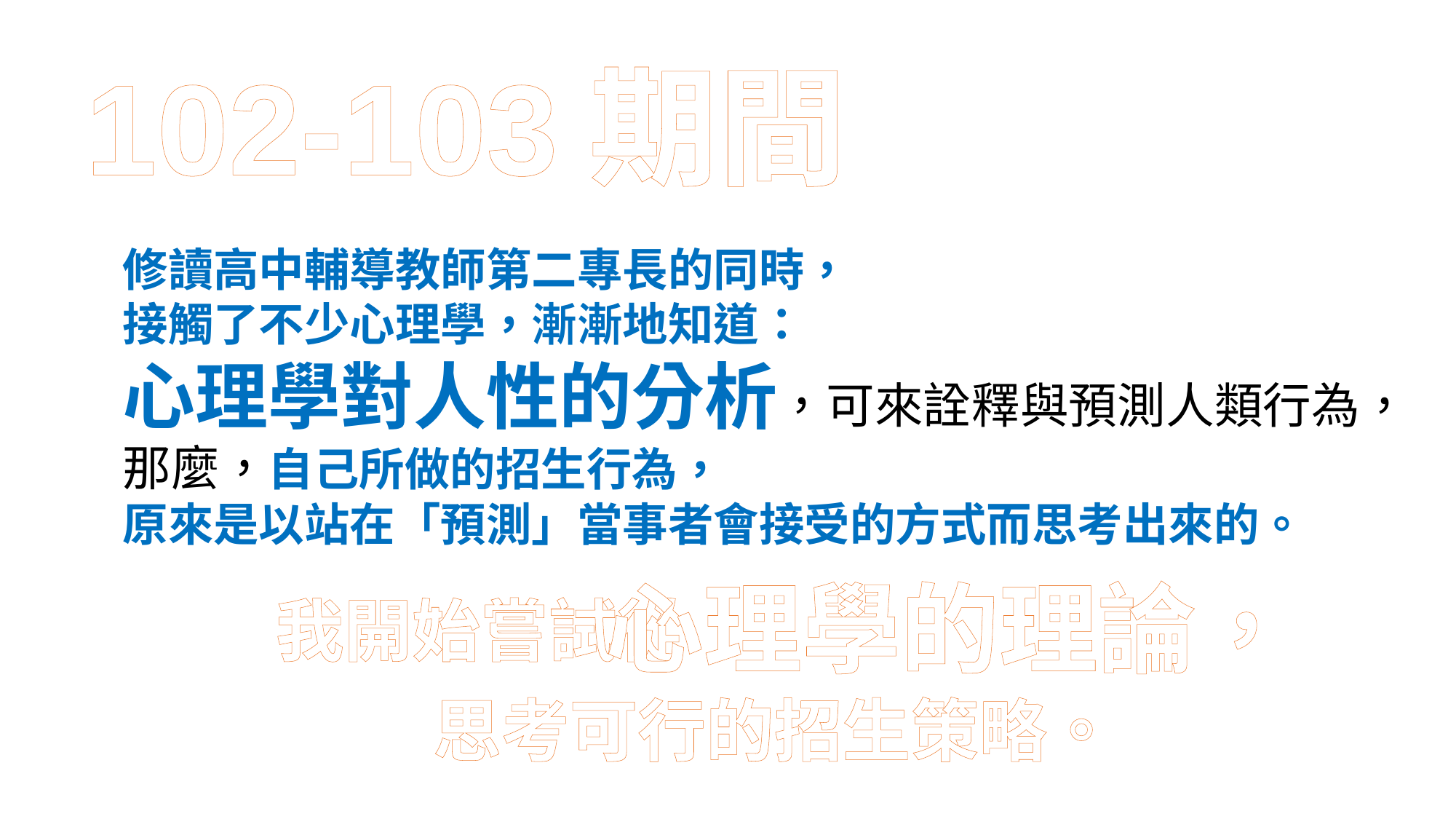

102-103期間
修讀高中輔導教師第二專長的同時，
接觸了不少心理學，漸漸地知道：
心理學對人性的分析，可來詮釋與預測人類行為，
那麼，自己所做的招生行為，
原來是以站在「預測」當事者會接受的方式而思考出來的。
心理學的理論，
我開始嘗試從
思考可行的招生策略。